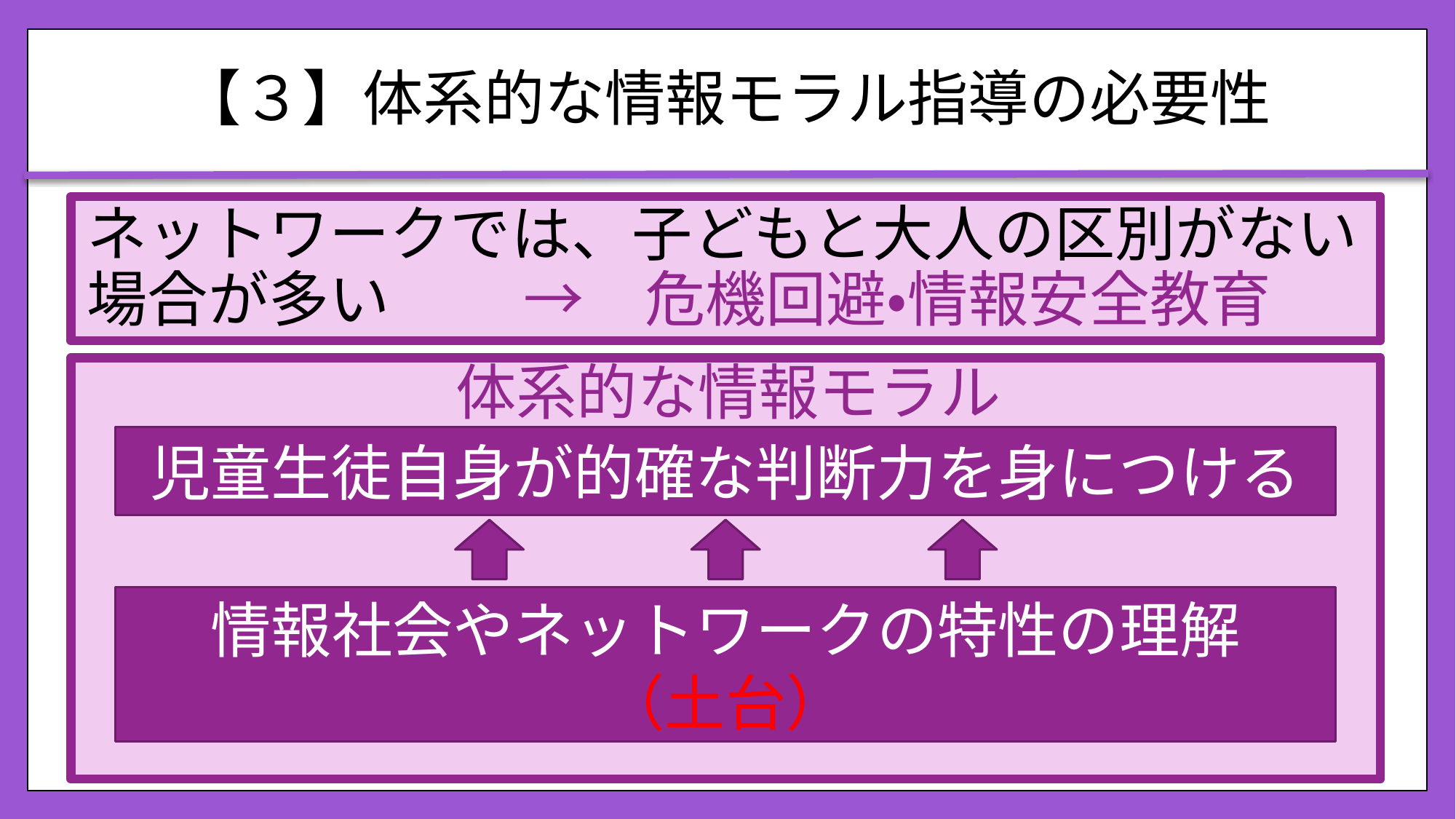

# 【３】体系的な情報モラル指導の必要性
ネットワークでは、子どもと大人の区別がない場合が多い		→　危機回避・情報安全教育
体系的な情報モラル

児童生徒自身が的確な判断力を身につける

情報社会やネットワークの特性の理解
（土台）